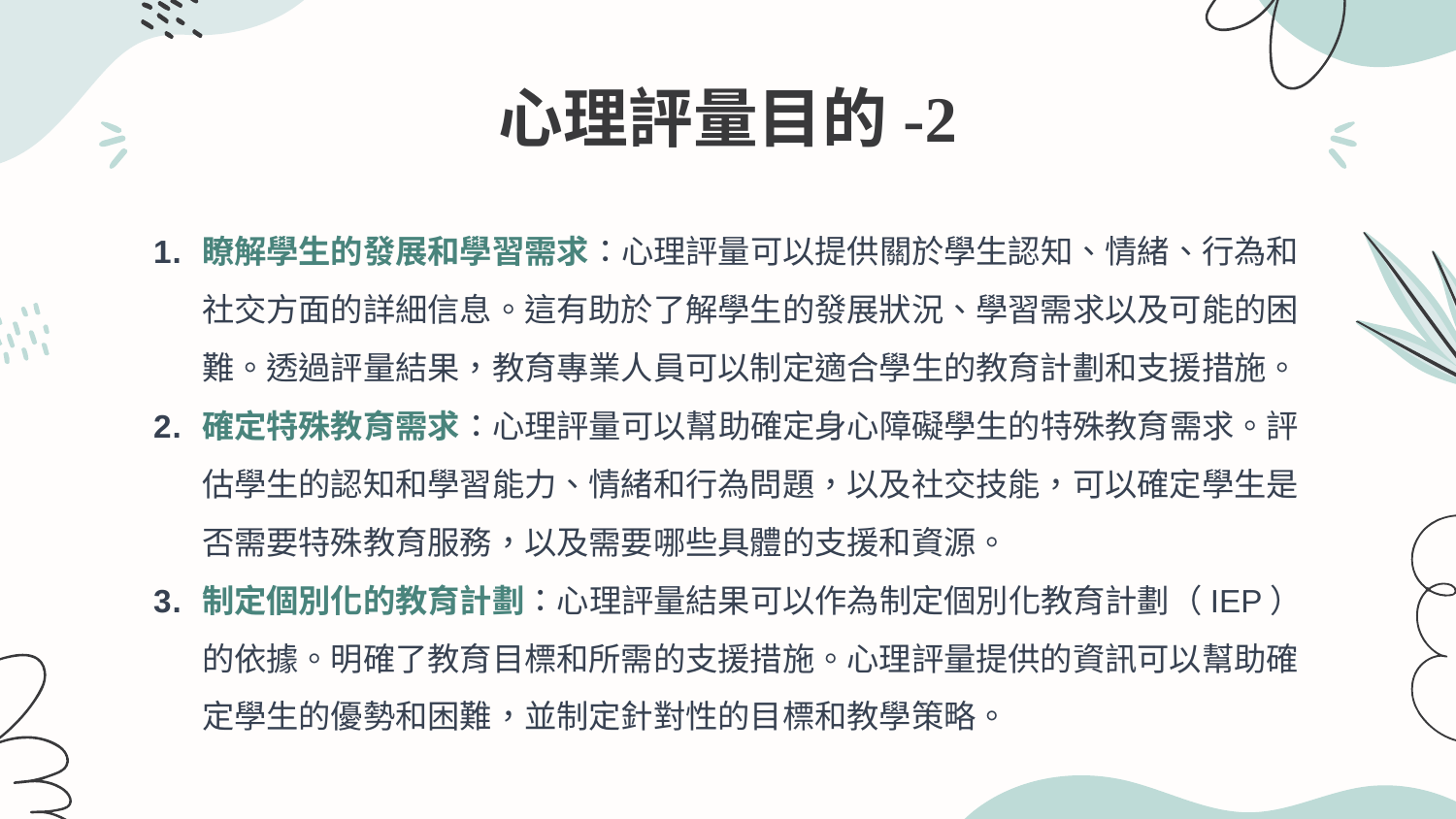

# 心理評量目的-2
瞭解學生的發展和學習需求：心理評量可以提供關於學生認知、情緒、行為和社交方面的詳細信息。這有助於了解學生的發展狀況、學習需求以及可能的困難。透過評量結果，教育專業人員可以制定適合學生的教育計劃和支援措施。
確定特殊教育需求：心理評量可以幫助確定身心障礙學生的特殊教育需求。評估學生的認知和學習能力、情緒和行為問題，以及社交技能，可以確定學生是否需要特殊教育服務，以及需要哪些具體的支援和資源。
制定個別化的教育計劃：心理評量結果可以作為制定個別化教育計劃（IEP）的依據。明確了教育目標和所需的支援措施。心理評量提供的資訊可以幫助確定學生的優勢和困難，並制定針對性的目標和教學策略。